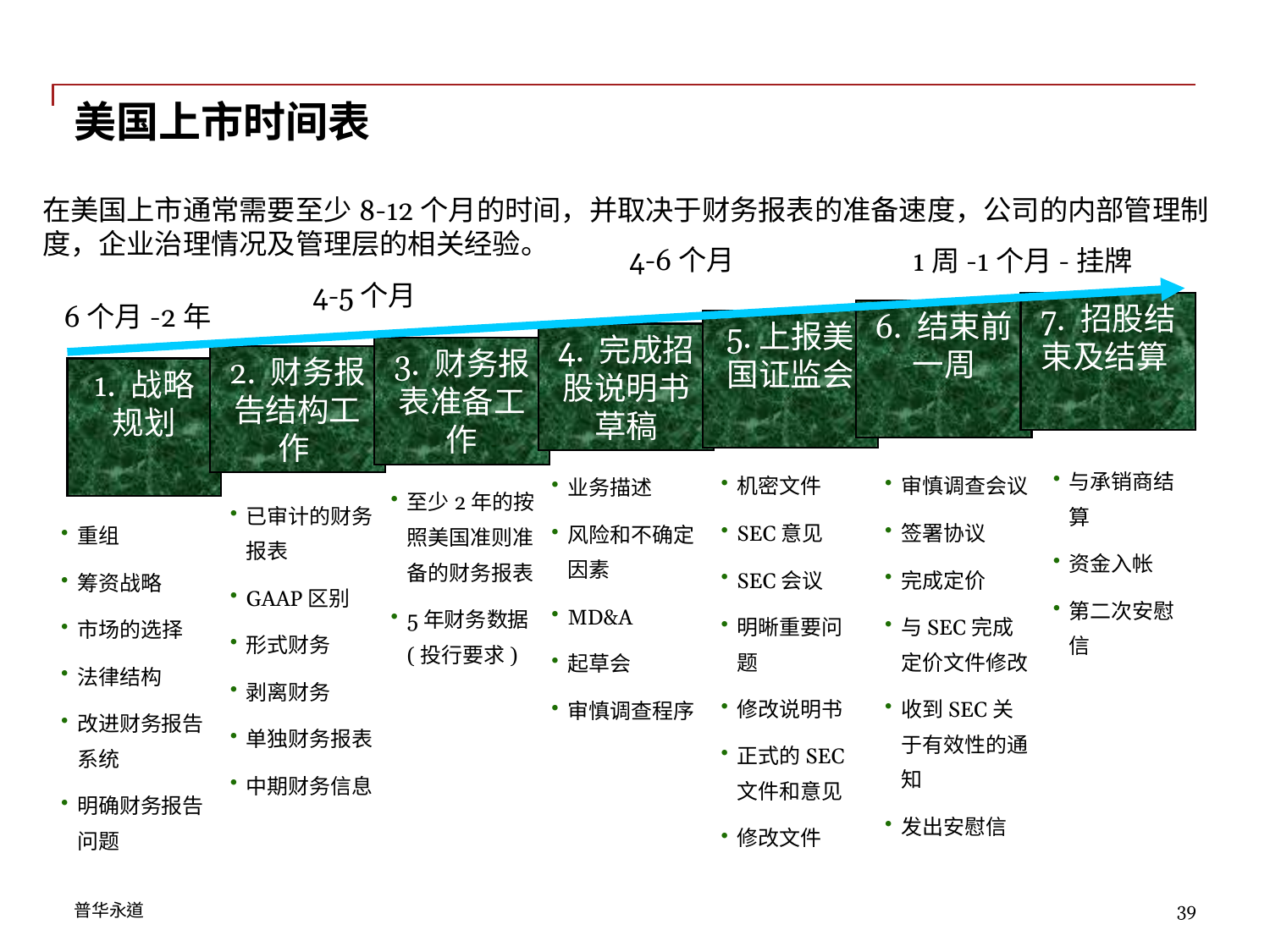

# 美国上市时间表
在美国上市通常需要至少8-12个月的时间，并取决于财务报表的准备速度，公司的内部管理制度，企业治理情况及管理层的相关经验。
1周-1个月-挂牌
4-6个月
       4-5个月
7. 招股结束及结算

   6个月-2年
6. 结束前一周

5.上报美国证监会

4. 完成招股说明书草稿
3. 财务报表准备工作
2. 财务报告结构工作
1. 战略规划

与承销商结算
资金入帐
第二次安慰信

机密文件
SEC意见
SEC会议
明晰重要问题
修改说明书
正式的SEC文件和意见
修改文件

审慎调查会议
签署协议
完成定价
与SEC完成定价文件修改
收到SEC关于有效性的通知
发出安慰信

业务描述
风险和不确定因素
MD&A
起草会
审慎调查程序

至少2年的按照美国准则准备的财务报表
5年财务数据(投行要求)
已审计的财务报表
GAAP区别
形式财务
剥离财务
单独财务报表
中期财务信息
重组
筹资战略
市场的选择
法律结构
改进财务报告系统
明确财务报告问题
39